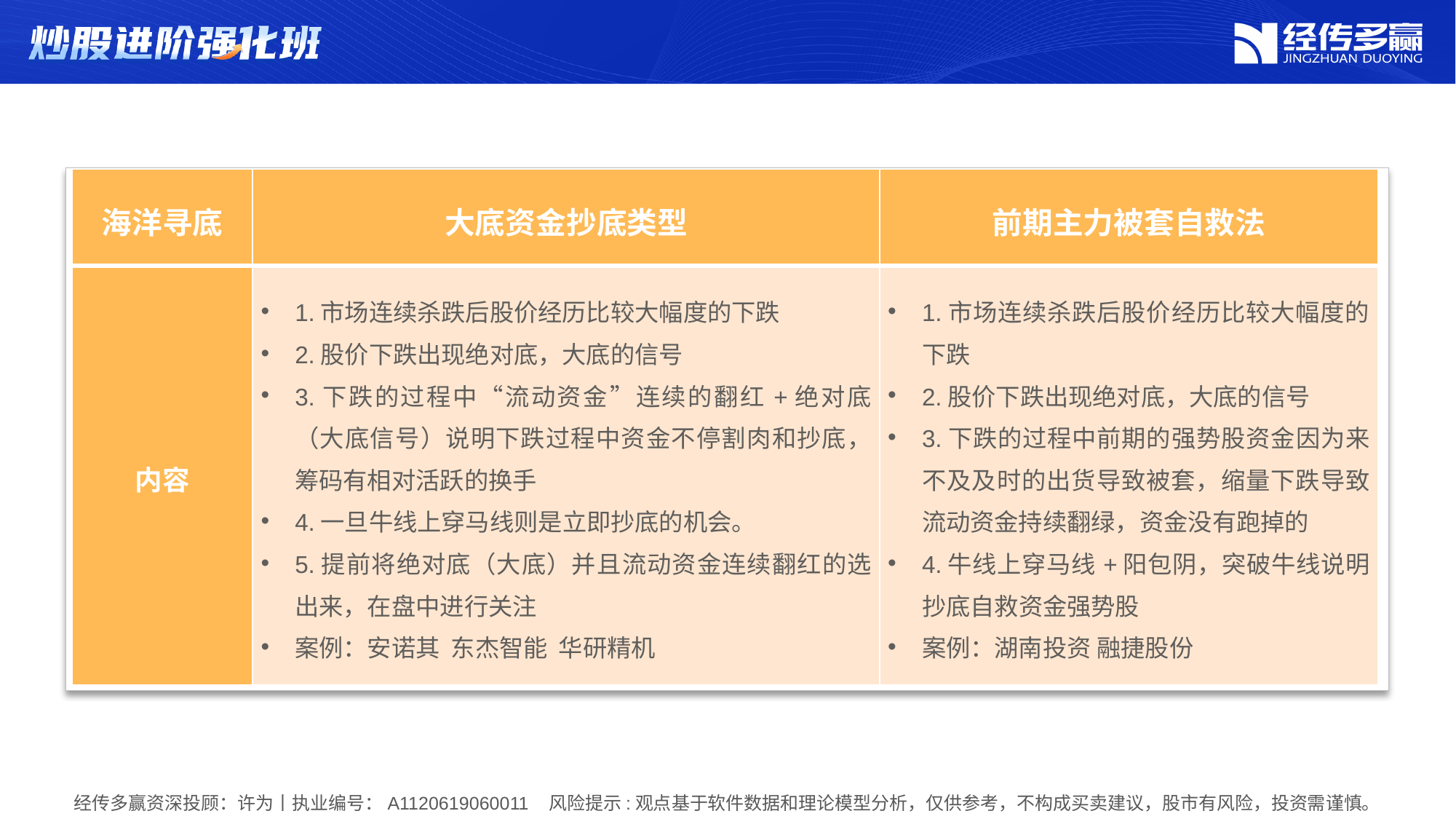

| 海洋寻底 | 大底资金抄底类型 | 前期主力被套自救法 |
| --- | --- | --- |
| 内容 | 1.市场连续杀跌后股价经历比较大幅度的下跌 2.股价下跌出现绝对底，大底的信号 3.下跌的过程中“流动资金”连续的翻红+绝对底（大底信号）说明下跌过程中资金不停割肉和抄底，筹码有相对活跃的换手 4.一旦牛线上穿马线则是立即抄底的机会。 5.提前将绝对底（大底）并且流动资金连续翻红的选出来，在盘中进行关注 案例：安诺其 东杰智能 华研精机 | 1.市场连续杀跌后股价经历比较大幅度的下跌 2.股价下跌出现绝对底，大底的信号 3.下跌的过程中前期的强势股资金因为来不及及时的出货导致被套，缩量下跌导致流动资金持续翻绿，资金没有跑掉的 4.牛线上穿马线+阳包阴，突破牛线说明抄底自救资金强势股 案例：湖南投资 融捷股份 |